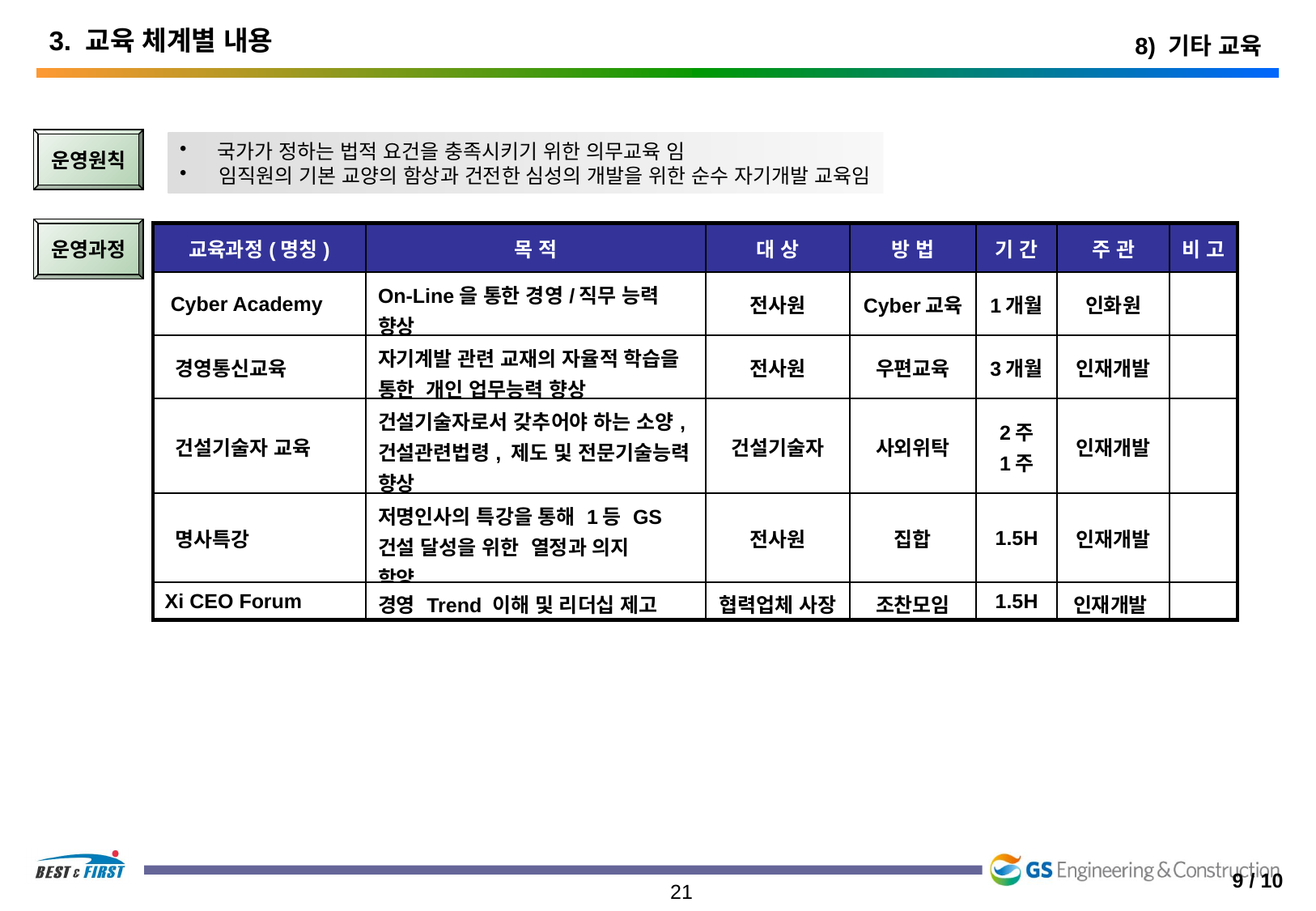

3. 교육 체계별 내용
8) 기타 교육
운영원칙
 국가가 정하는 법적 요건을 충족시키기 위한 의무교육 임
 임직원의 기본 교양의 함상과 건전한 심성의 개발을 위한 순수 자기개발 교육임
운영과정
| 교육과정(명칭) | 목 적 | 대 상 | 방 법 | 기 간 | 주 관 | 비 고 |
| --- | --- | --- | --- | --- | --- | --- |
| Cyber Academy | On-Line을 통한 경영/직무 능력 향상 | 전사원 | Cyber교육 | 1개월 | 인화원 |  |
| 경영통신교육 | 자기계발 관련 교재의 자율적 학습을 통한 개인 업무능력 향상 | 전사원 | 우편교육 | 3개월 | 인재개발 |  |
| 건설기술자 교육 | 건설기술자로서 갖추어야 하는 소양, 건설관련법령, 제도 및 전문기술능력 향상 | 건설기술자 | 사외위탁 | 2주 1주 | 인재개발 |  |
| 명사특강 | 저명인사의 특강을 통해 1등 GS건설 달성을 위한 열정과 의지 함양 | 전사원 | 집합 | 1.5H | 인재개발 |  |
| Xi CEO Forum | 경영 Trend 이해 및 리더십 제고 | 협력업체 사장 | 조찬모임 | 1.5H | 인재개발 |  |

9 / 10
21